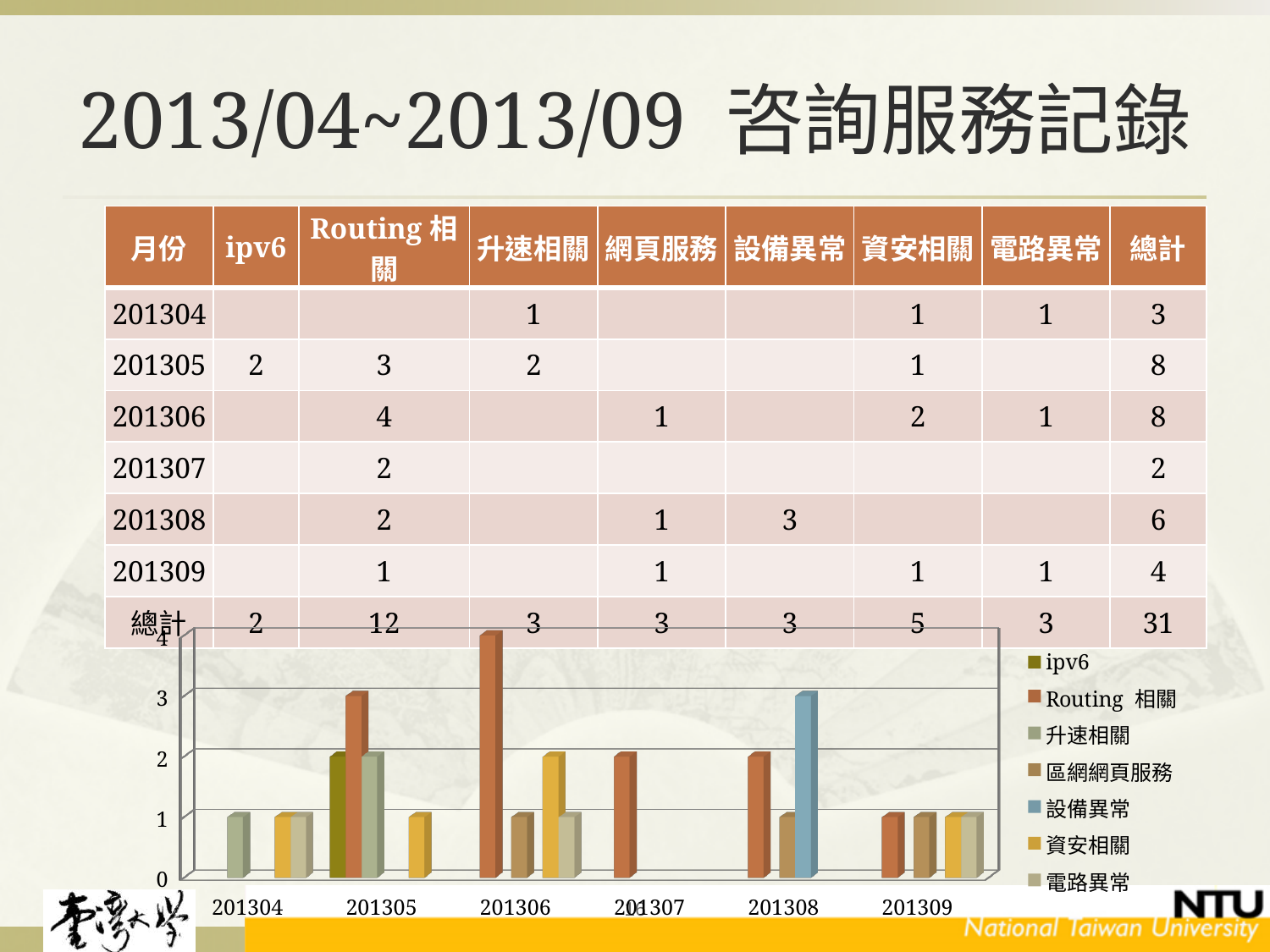

# 2013/04~2013/09 咨詢服務記錄
| 月份 | ipv6 | Routing相關 | 升速相關 | 網頁服務 | 設備異常 | 資安相關 | 電路異常 | 總計 |
| --- | --- | --- | --- | --- | --- | --- | --- | --- |
| 201304 |  |  | 1 |  |  | 1 | 1 | 3 |
| 201305 | 2 | 3 | 2 |  |  | 1 |  | 8 |
| 201306 |  | 4 |  | 1 |  | 2 | 1 | 8 |
| 201307 |  | 2 |  |  |  |  |  | 2 |
| 201308 |  | 2 |  | 1 | 3 |  |  | 6 |
| 201309 |  | 1 |  | 1 |  | 1 | 1 | 4 |
| 總計 | 2 | 12 | 3 | 3 | 3 | 5 | 3 | 31 |

[unsupported chart]

16